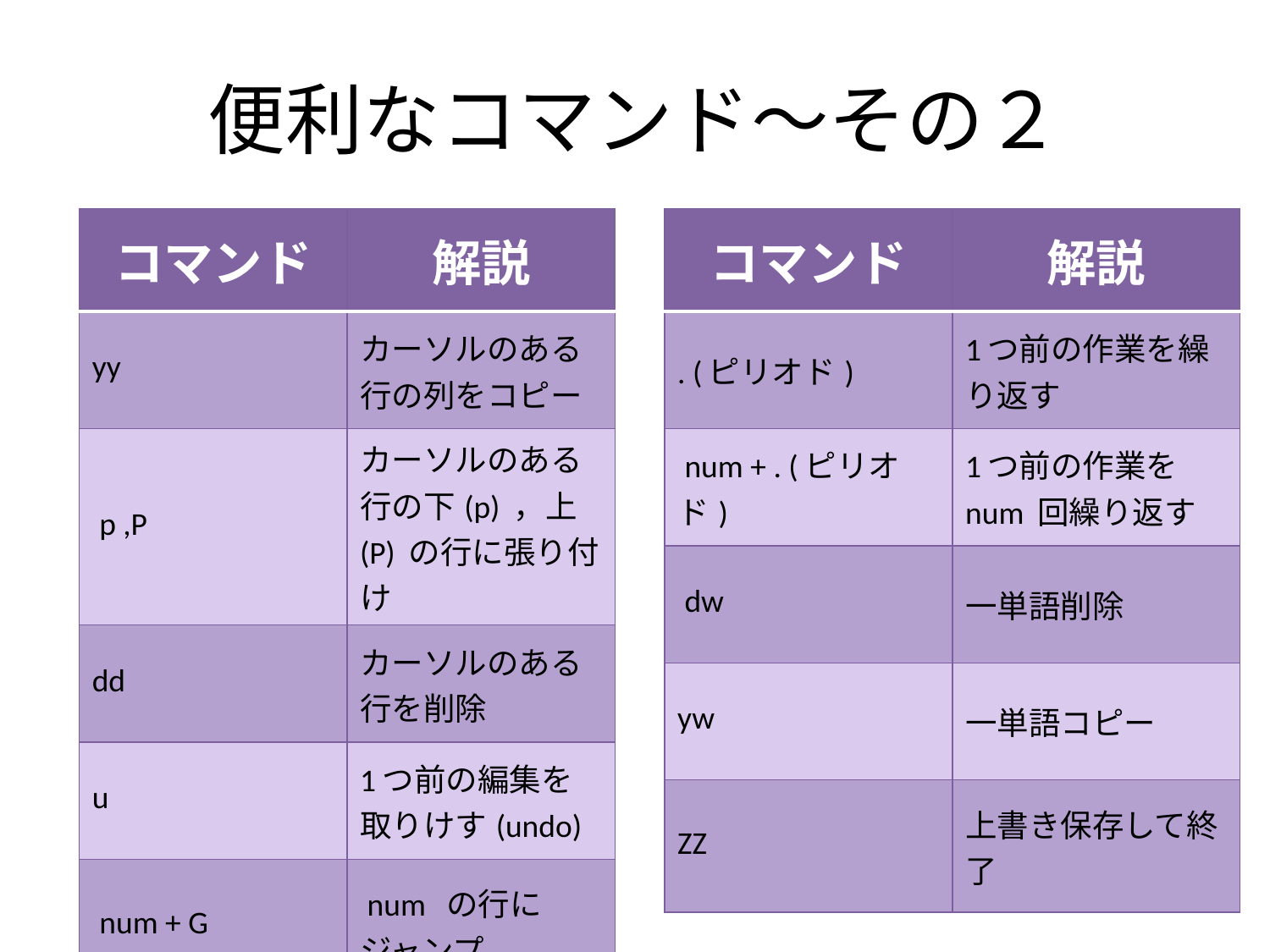

# 便利なコマンド～その２
| コマンド | 解説 |
| --- | --- |
| yy | カーソルのある行の列をコピー |
| p ,P | カーソルのある行の下(p) ，上(P) の行に張り付け |
| dd | カーソルのある行を削除 |
| u | 1つ前の編集を取りけす(undo) |
| num + G | num の行にジャンプ |
| コマンド | 解説 |
| --- | --- |
| . (ピリオド) | 1つ前の作業を繰り返す |
| num + . (ピリオド) | 1つ前の作業を num 回繰り返す |
| dw | 一単語削除 |
| yw | 一単語コピー |
| ZZ | 上書き保存して終了 |